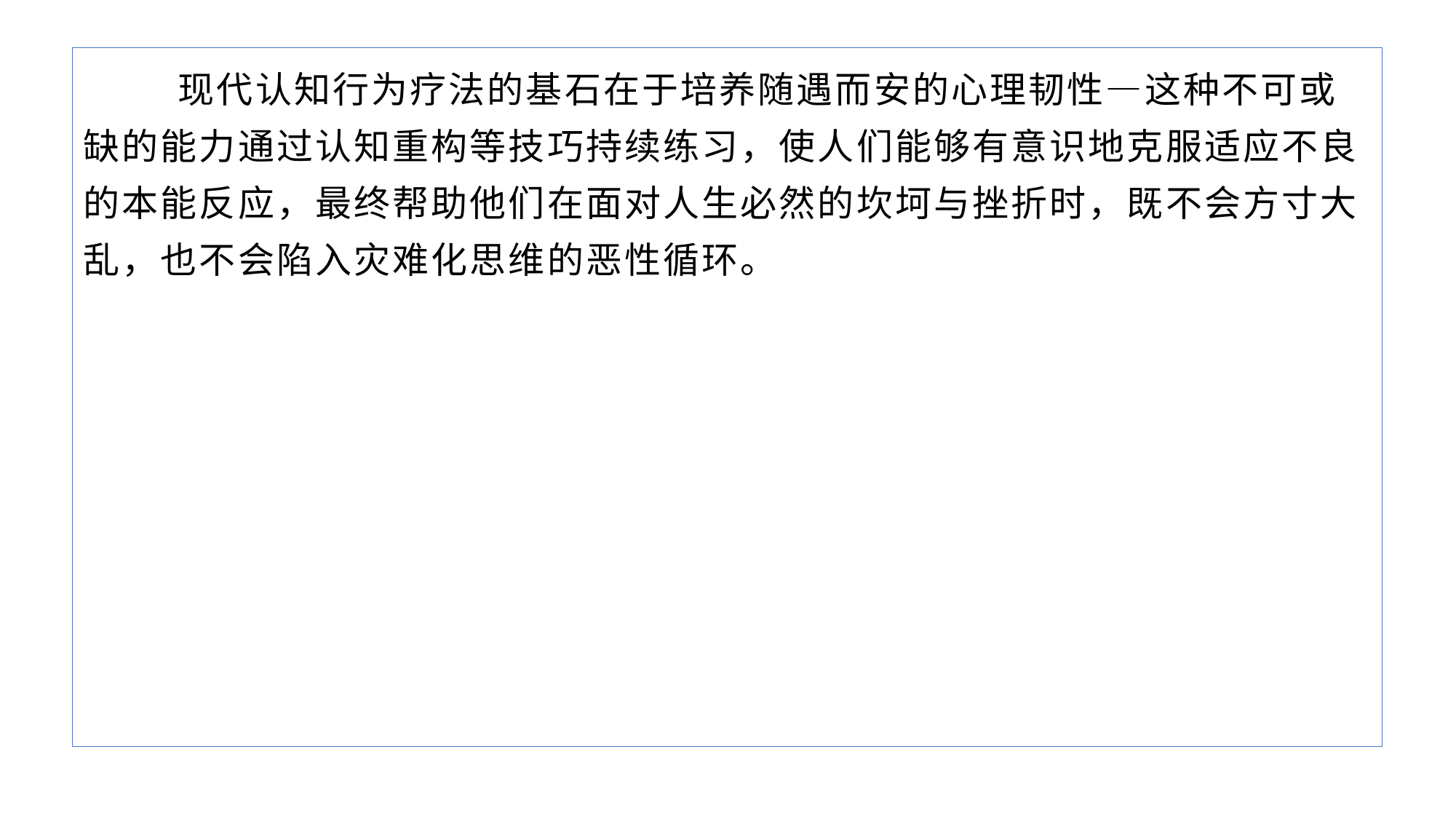

现代认知行为疗法的基石在于培养随遇而安的心理韧性—这种不可或缺的能力通过认知重构等技巧持续练习，使人们能够有意识地克服适应不良的本能反应，最终帮助他们在面对人生必然的坎坷与挫折时，既不会方寸大乱，也不会陷入灾难化思维的恶性循环。